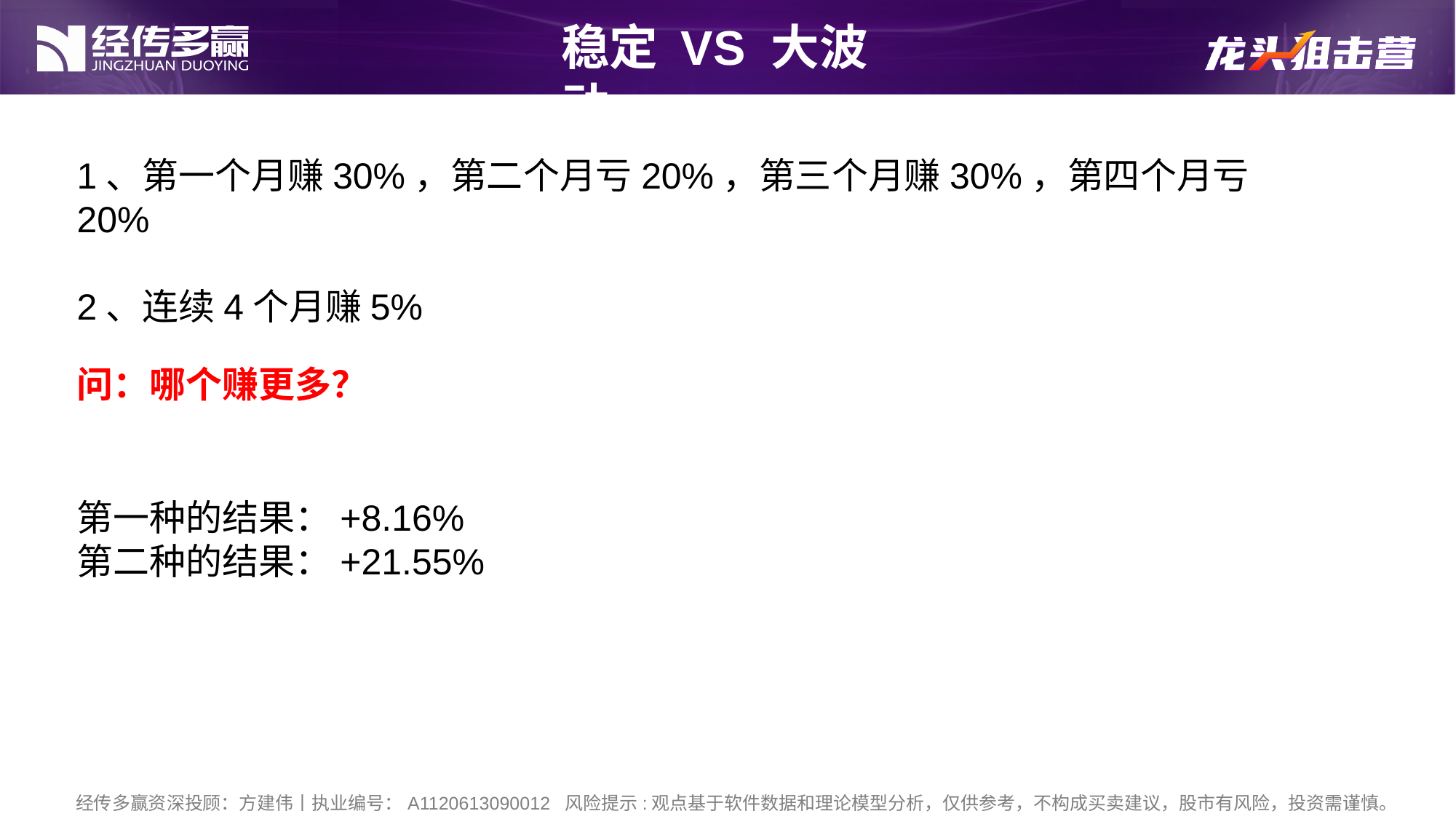

稳定 VS 大波动
1、第一个月赚30%，第二个月亏20%，第三个月赚30%，第四个月亏20%

2、连续4个月赚5%
问：哪个赚更多？
第一种的结果：+8.16%
第二种的结果：+21.55%